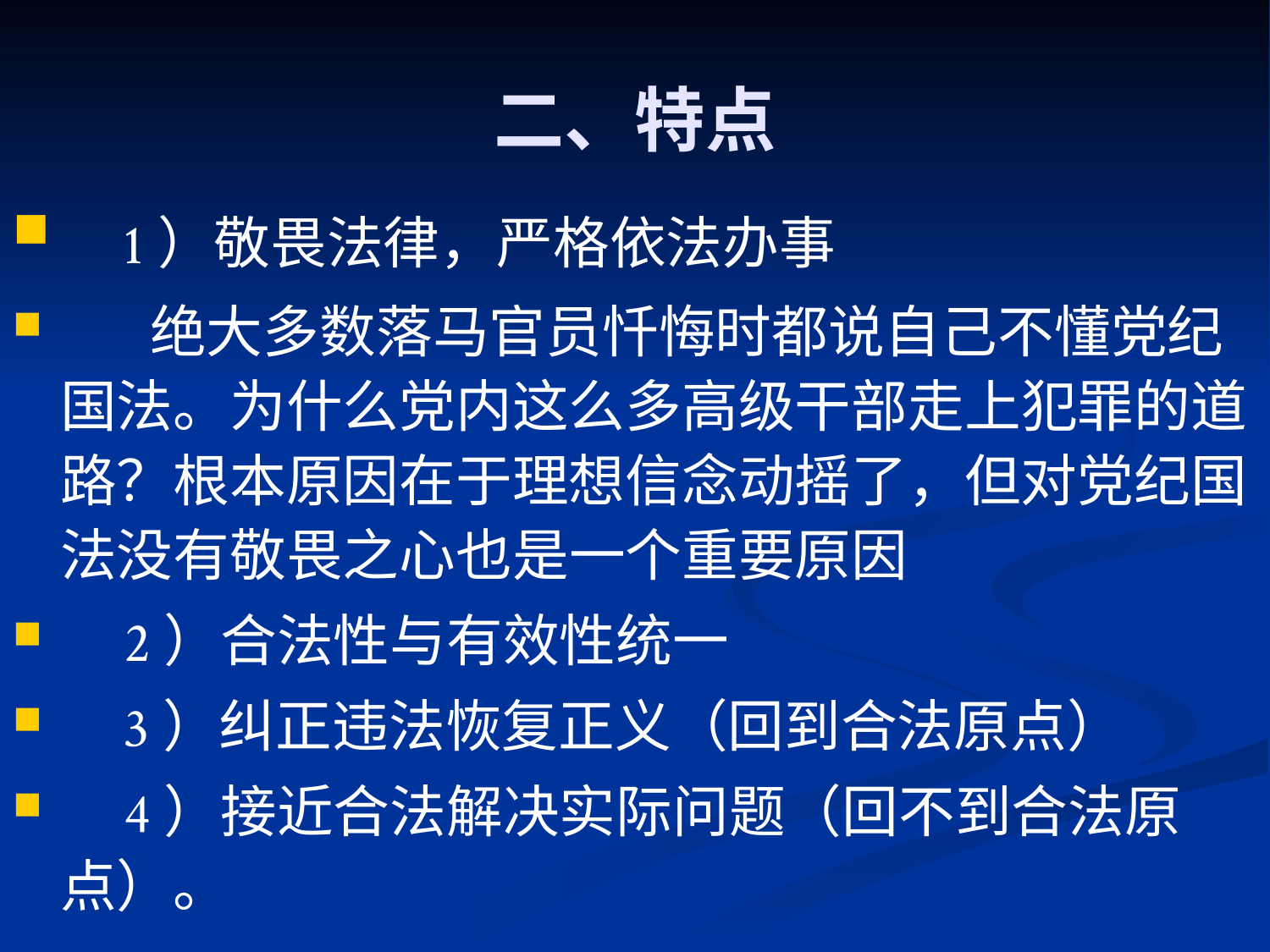

# 二、特点
    1）敬畏法律，严格依法办事
      绝大多数落马官员忏悔时都说自己不懂党纪国法。为什么党内这么多高级干部走上犯罪的道路？根本原因在于理想信念动摇了，但对党纪国法没有敬畏之心也是一个重要原因
     2）合法性与有效性统一
     3）纠正违法恢复正义（回到合法原点）
     4）接近合法解决实际问题（回不到合法原点）。